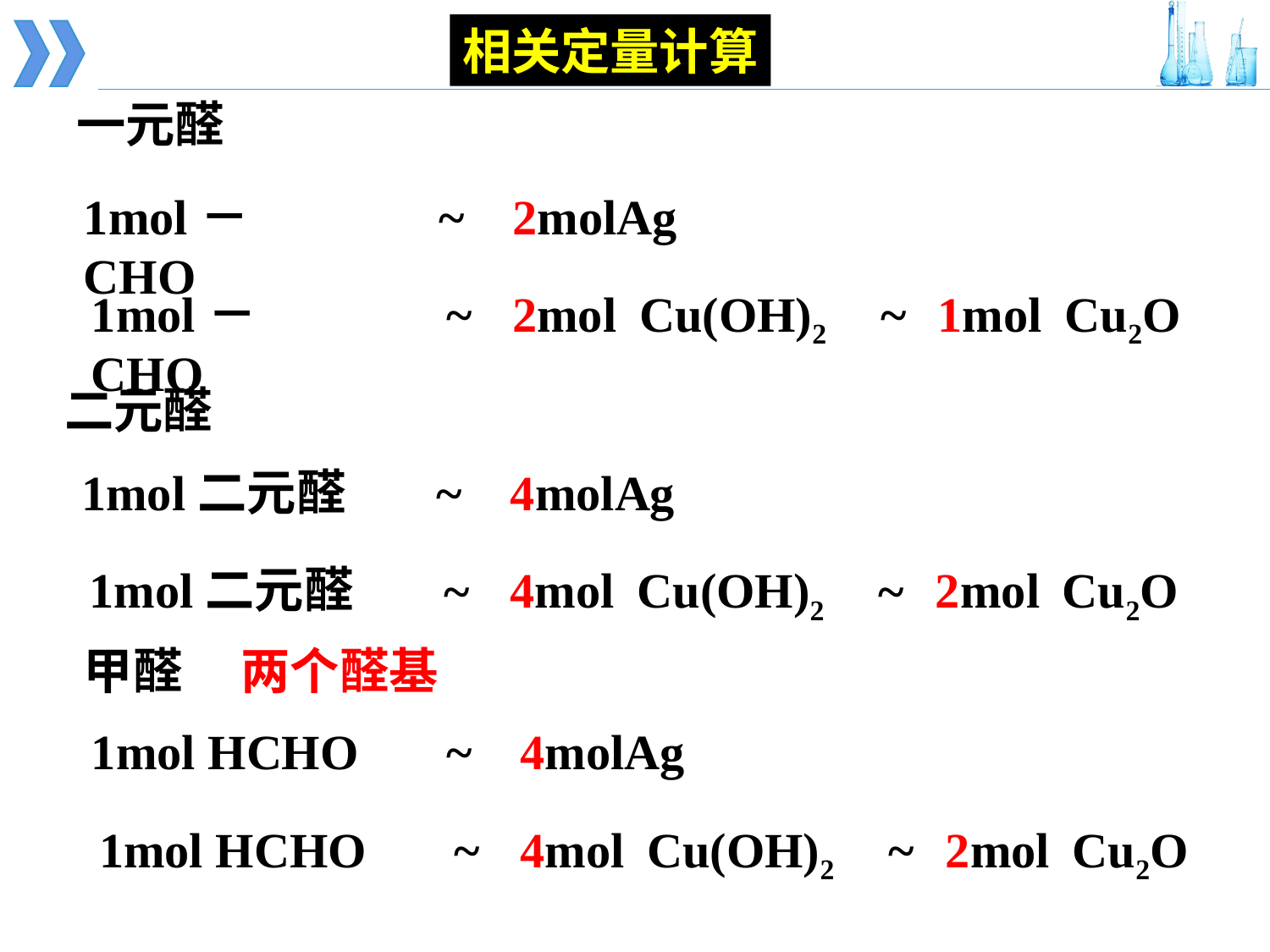

相关定量计算
一元醛
1mol－CHO
  ~
2molAg
1mol－CHO
  ~
2mol	Cu(OH)2
  ~
1mol	Cu2O
二元醛
1mol二元醛

  ~
4molAg
1mol二元醛
  ~
4mol	Cu(OH)2
  ~
2mol	Cu2O
甲醛
两个醛基
1mol HCHO
  ~
4molAg
1mol HCHO
  ~
4mol	Cu(OH)2
  ~
2mol	Cu2O